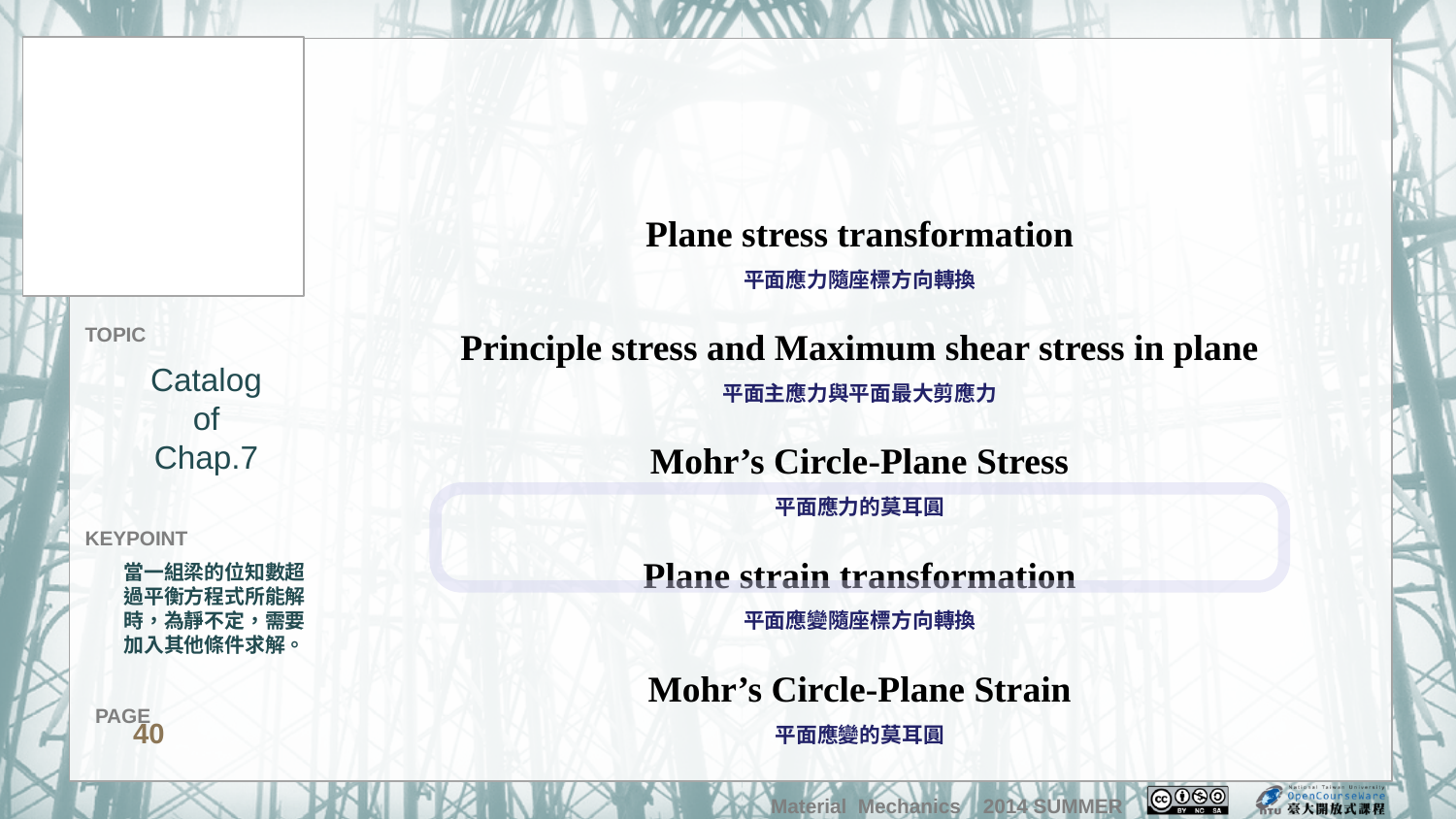

Plane stress transformation
平面應力隨座標方向轉換
Principle stress and Maximum shear stress in plane
平面主應力與平面最大剪應力
Mohr’s Circle-Plane Stress
平面應力的莫耳圓
Plane strain transformation
平面應變隨座標方向轉換
Mohr’s Circle-Plane Strain
平面應變的莫耳圓
# Catalog of Chap.7

當一組梁的位知數超過平衡方程式所能解時，為靜不定，需要加入其他條件求解。
40